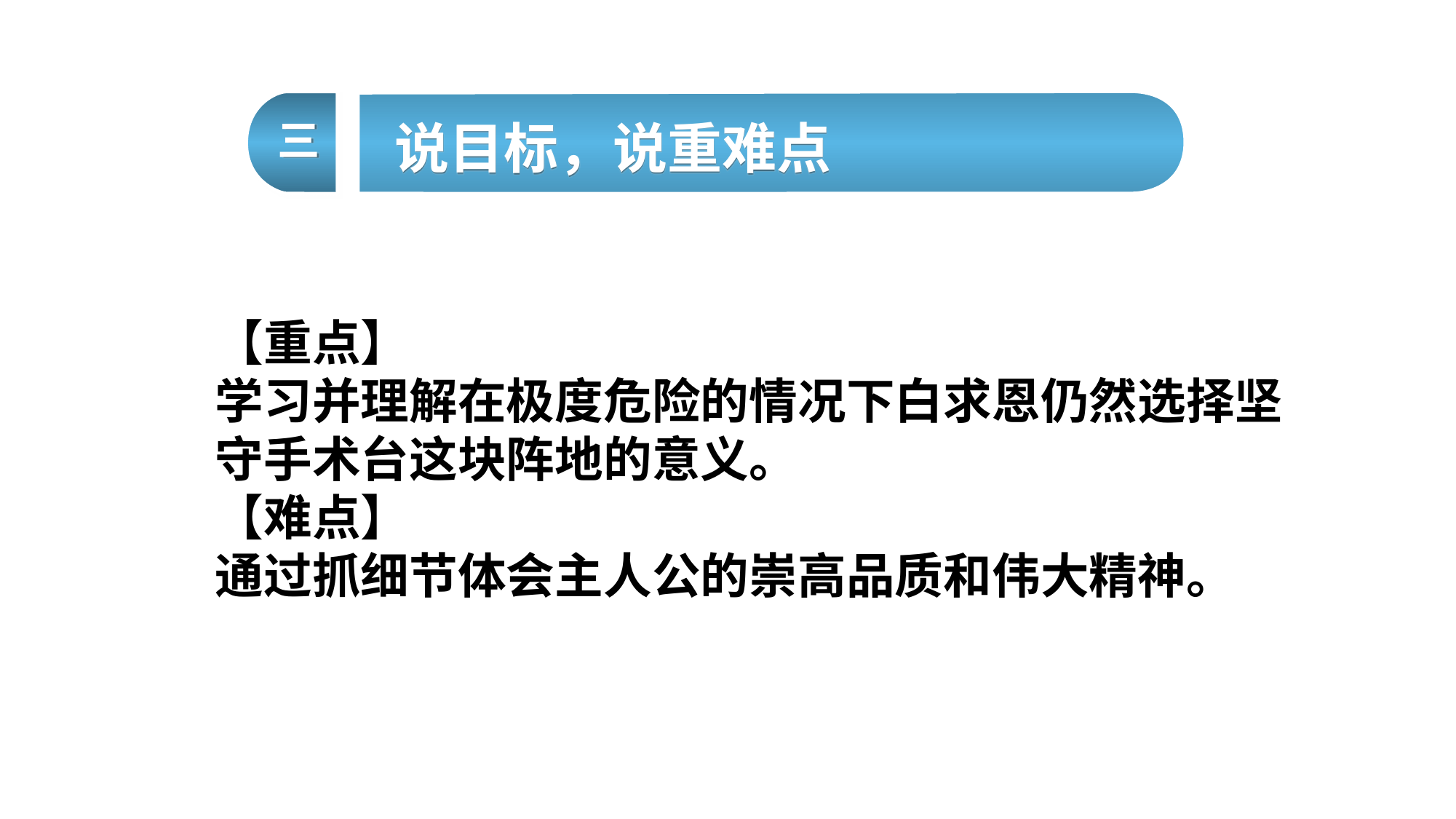

三
说目标，说重难点
【重点】
学习并理解在极度危险的情况下白求恩仍然选择坚守手术台这块阵地的意义。
【难点】
通过抓细节体会主人公的崇高品质和伟大精神。